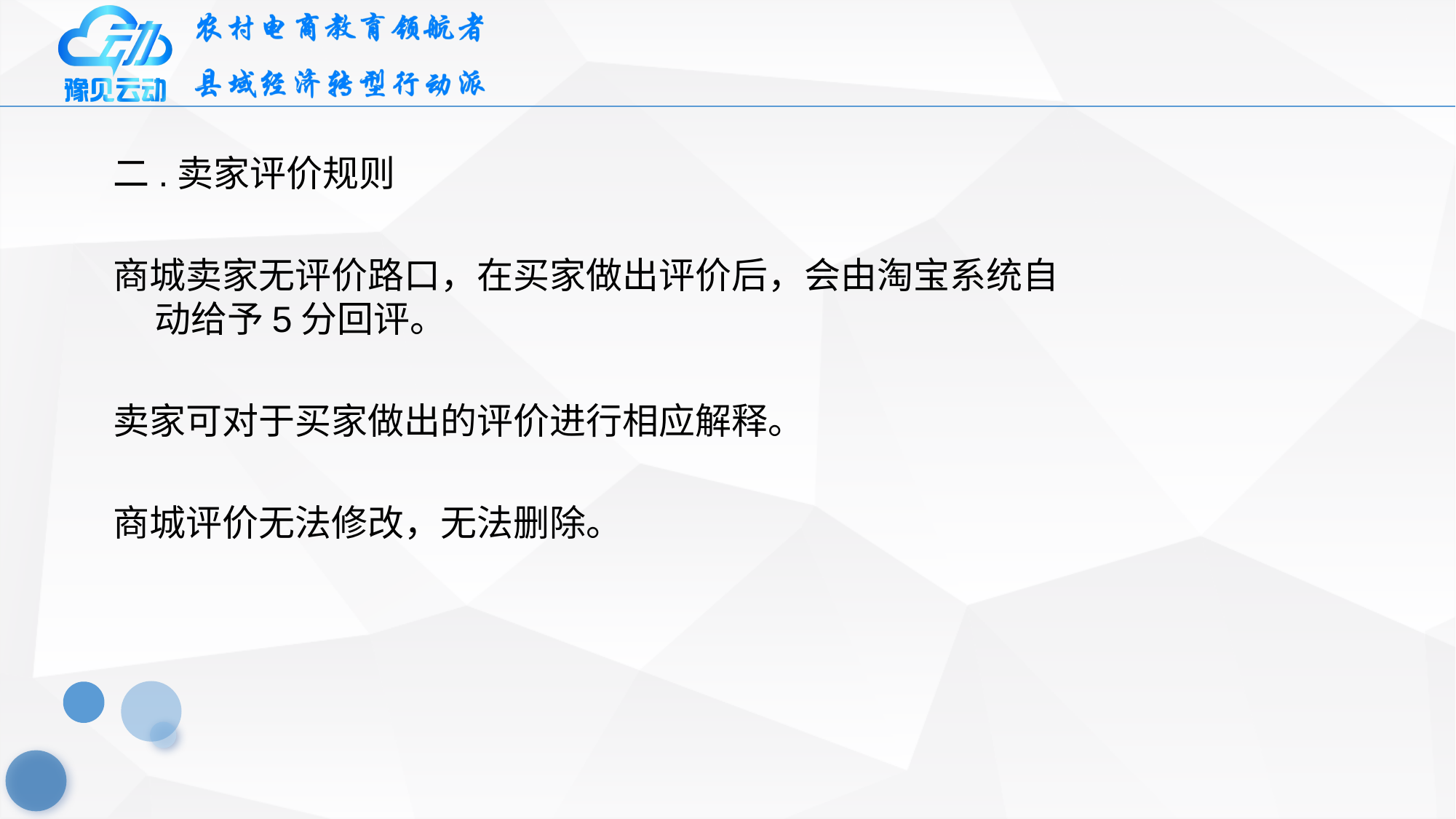

二.卖家评价规则

商城卖家无评价路口，在买家做出评价后，会由淘宝系统自动给予5分回评。

卖家可对于买家做出的评价进行相应解释。

商城评价无法修改，无法删除。